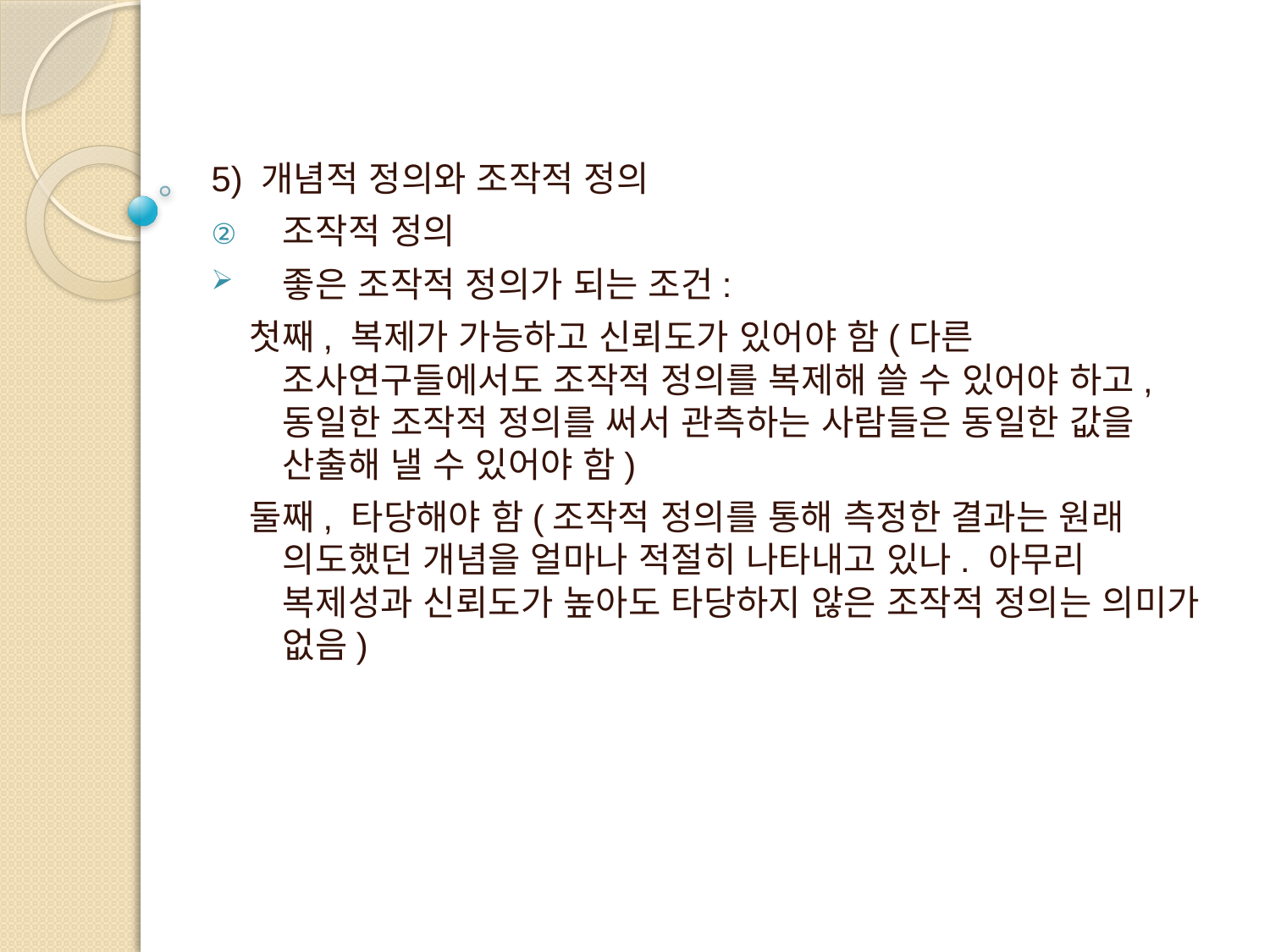

5) 개념적 정의와 조작적 정의
조작적 정의
좋은 조작적 정의가 되는 조건:
   첫째, 복제가 가능하고 신뢰도가 있어야 함(다른 조사연구들에서도 조작적 정의를 복제해 쓸 수 있어야 하고, 동일한 조작적 정의를 써서 관측하는 사람들은 동일한 값을 산출해 낼 수 있어야 함)
   둘째, 타당해야 함(조작적 정의를 통해 측정한 결과는 원래 의도했던 개념을 얼마나 적절히 나타내고 있나. 아무리 복제성과 신뢰도가 높아도 타당하지 않은 조작적 정의는 의미가 없음)